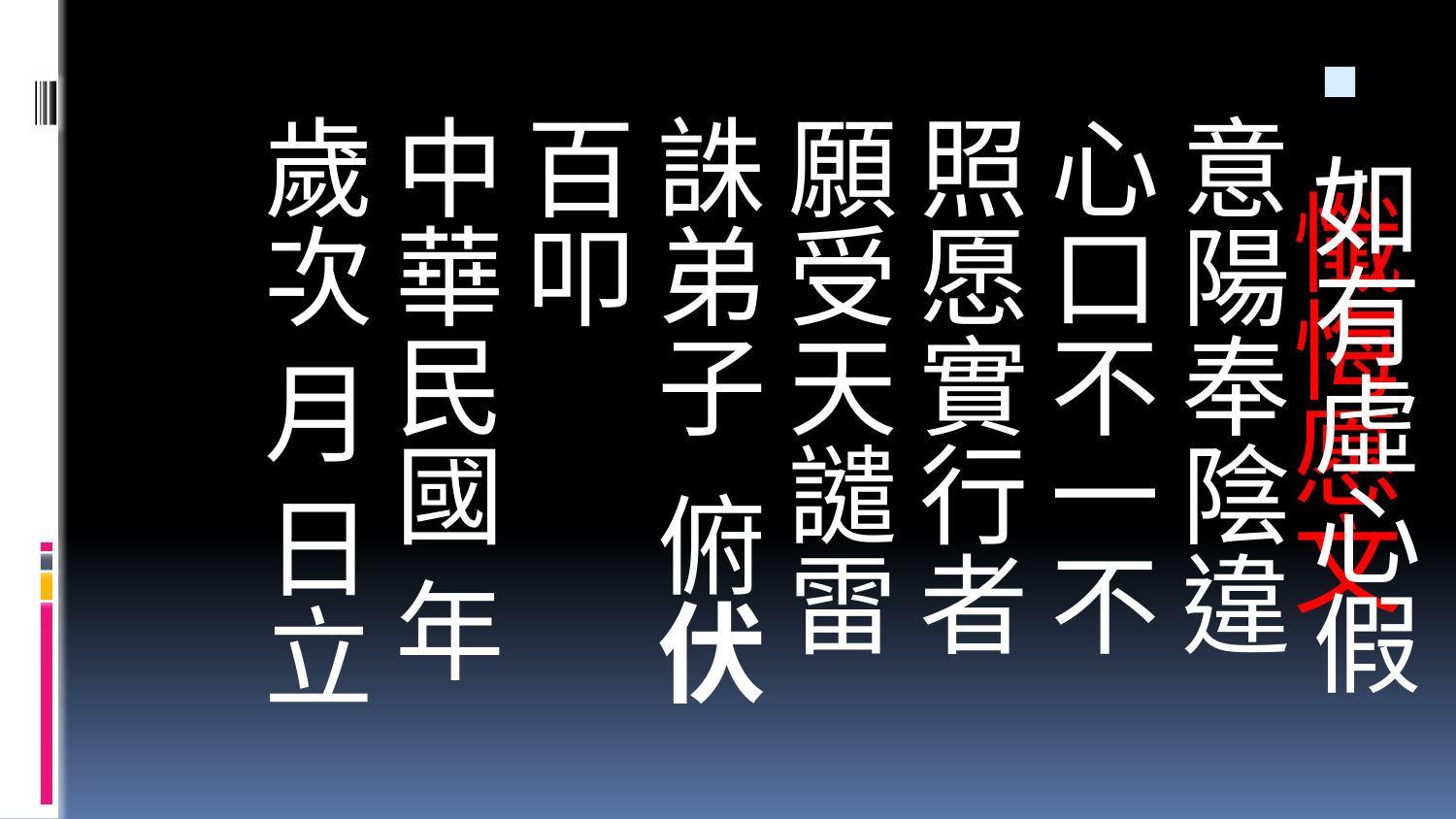

如有虛心假意陽奉陰違心口不一不照愿實行者願受天譴雷誅弟子  俯伏百叩
中華民國 年歲次 月 日立

# 懺悔愿文